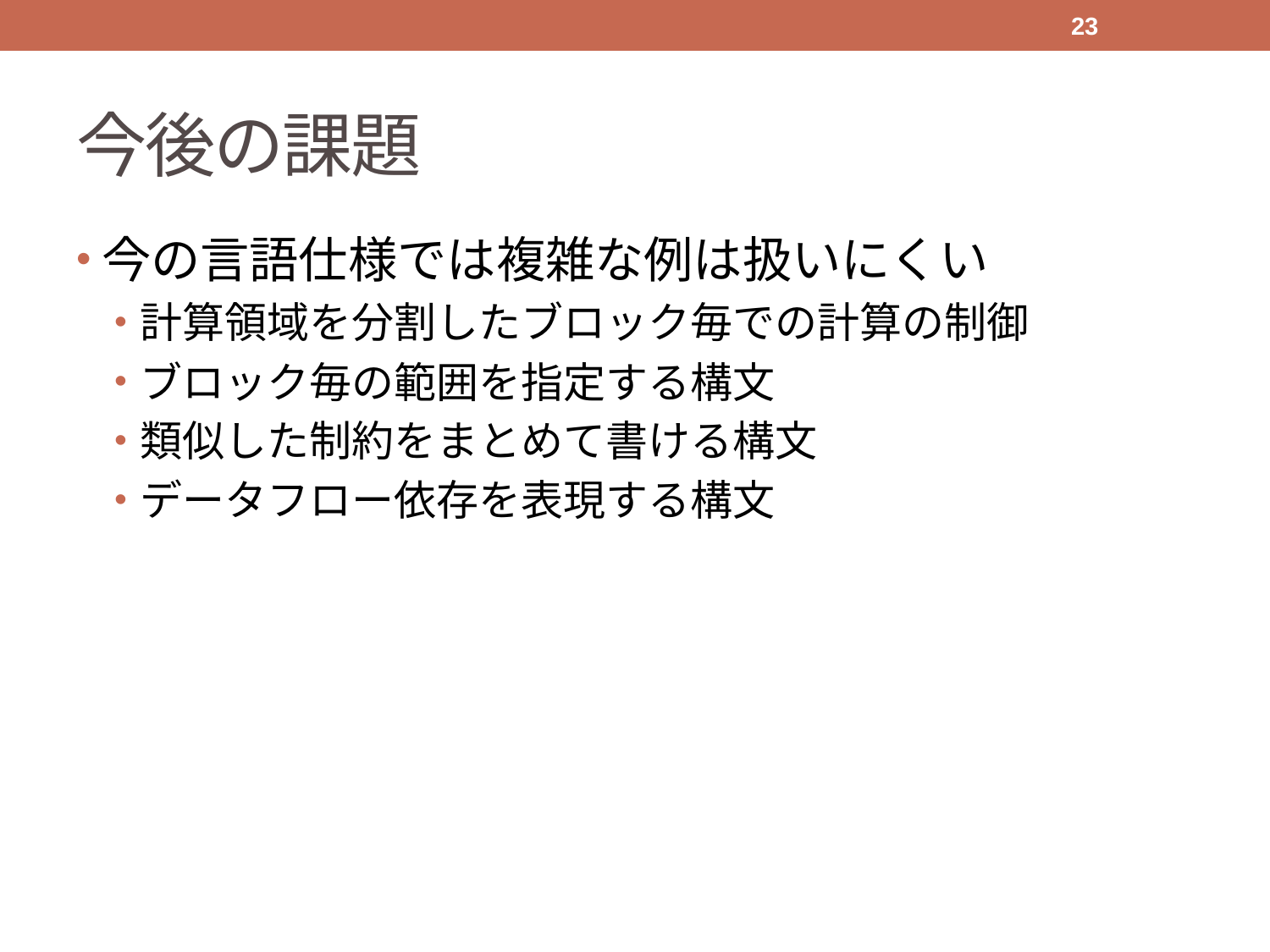

23
# 今後の課題
今の言語仕様では複雑な例は扱いにくい
計算領域を分割したブロック毎での計算の制御
ブロック毎の範囲を指定する構文
類似した制約をまとめて書ける構文
データフロー依存を表現する構文